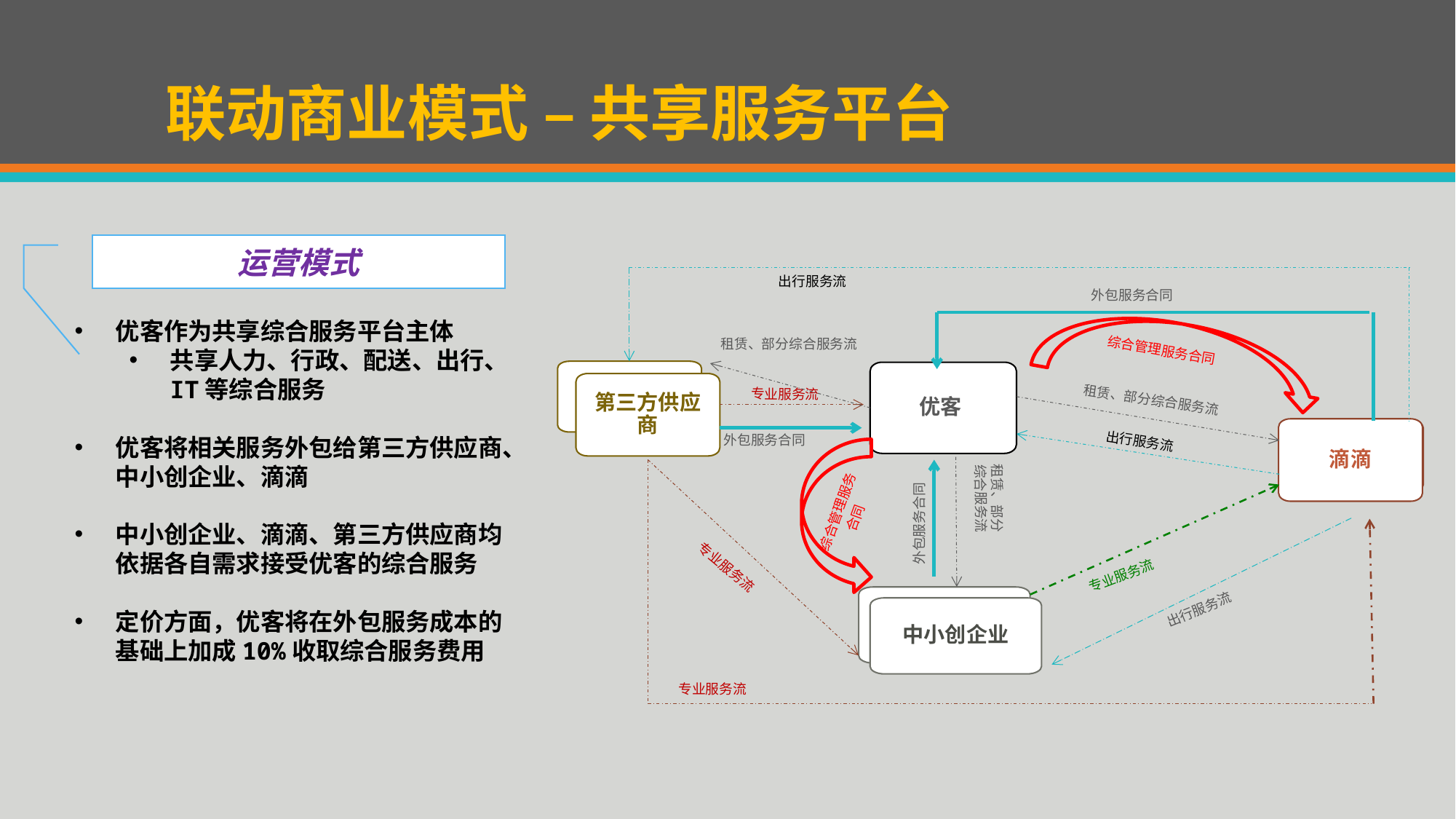

# 联动商业模式 – 共享服务平台
运营模式
出行服务流

外包服务合同
综合管理服务合同
优客
滴滴

综合管理服务合同
专业服务流

中小创企业

第三方供应商
外包服务合同
外包服务合同
出行服务流
专业服务流
租赁、部分综合服务流
专业服务流
租赁、部分综合服务流
出行服务流
租赁、部分
综合服务流
专业服务流

优客作为共享综合服务平台主体
共享人力、行政、配送、出行、IT等综合服务

优客将相关服务外包给第三方供应商、中小创企业、滴滴

中小创企业、滴滴、第三方供应商均依据各自需求接受优客的综合服务

定价方面，优客将在外包服务成本的基础上加成10%收取综合服务费用